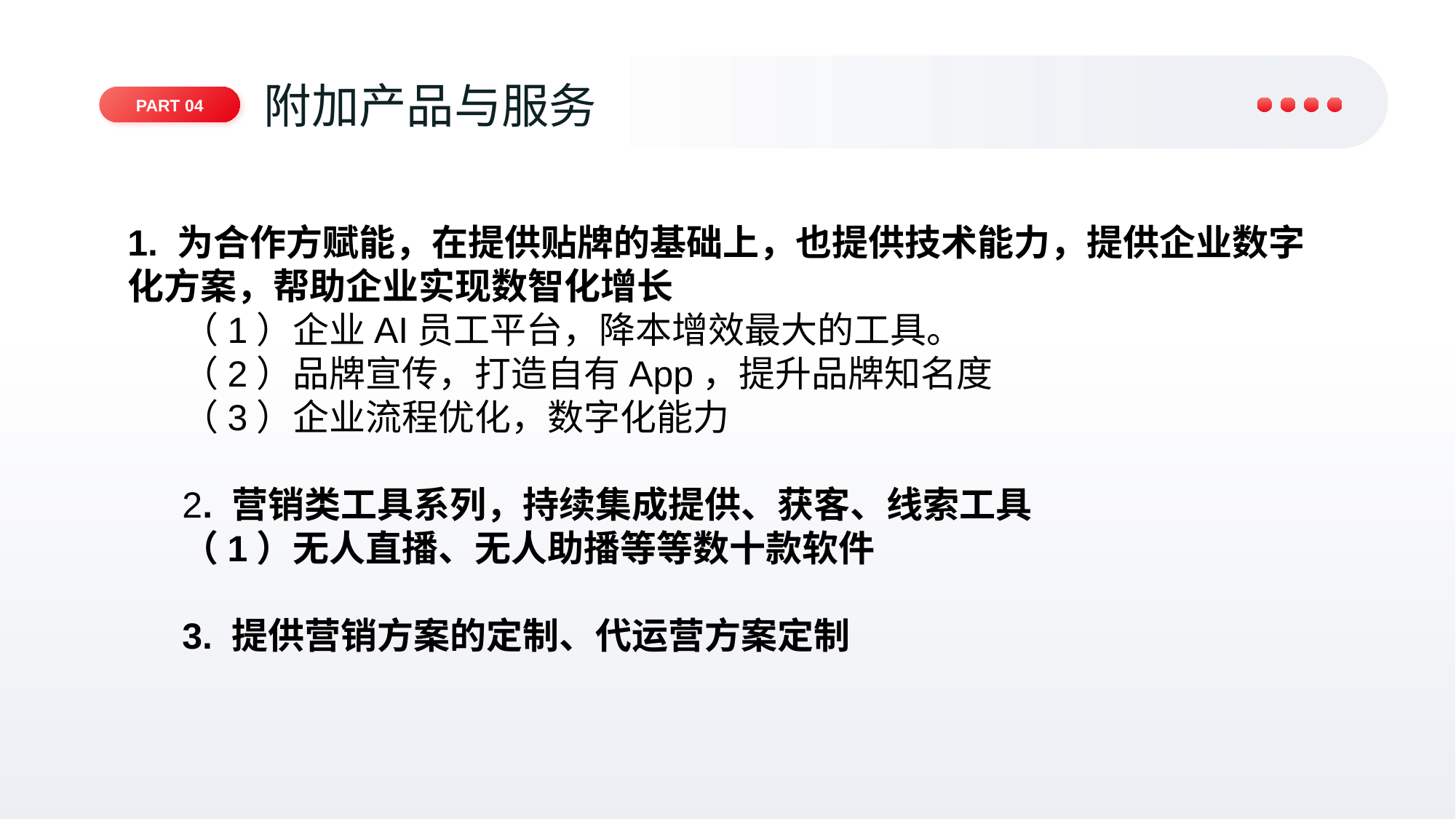

04

附加产品与服务

Part 04

1. 为合作方赋能，在提供贴牌的基础上，也提供技术能力，提供企业数字化方案，帮助企业实现数智化增长
（1）企业AI员工平台，降本增效最大的工具。
（2）品牌宣传，打造自有App，提升品牌知名度
（3）企业流程优化，数字化能力

2. 营销类工具系列，持续集成提供、获客、线索工具
（1）无人直播、无人助播等等数十款软件

3. 提供营销方案的定制、代运营方案定制